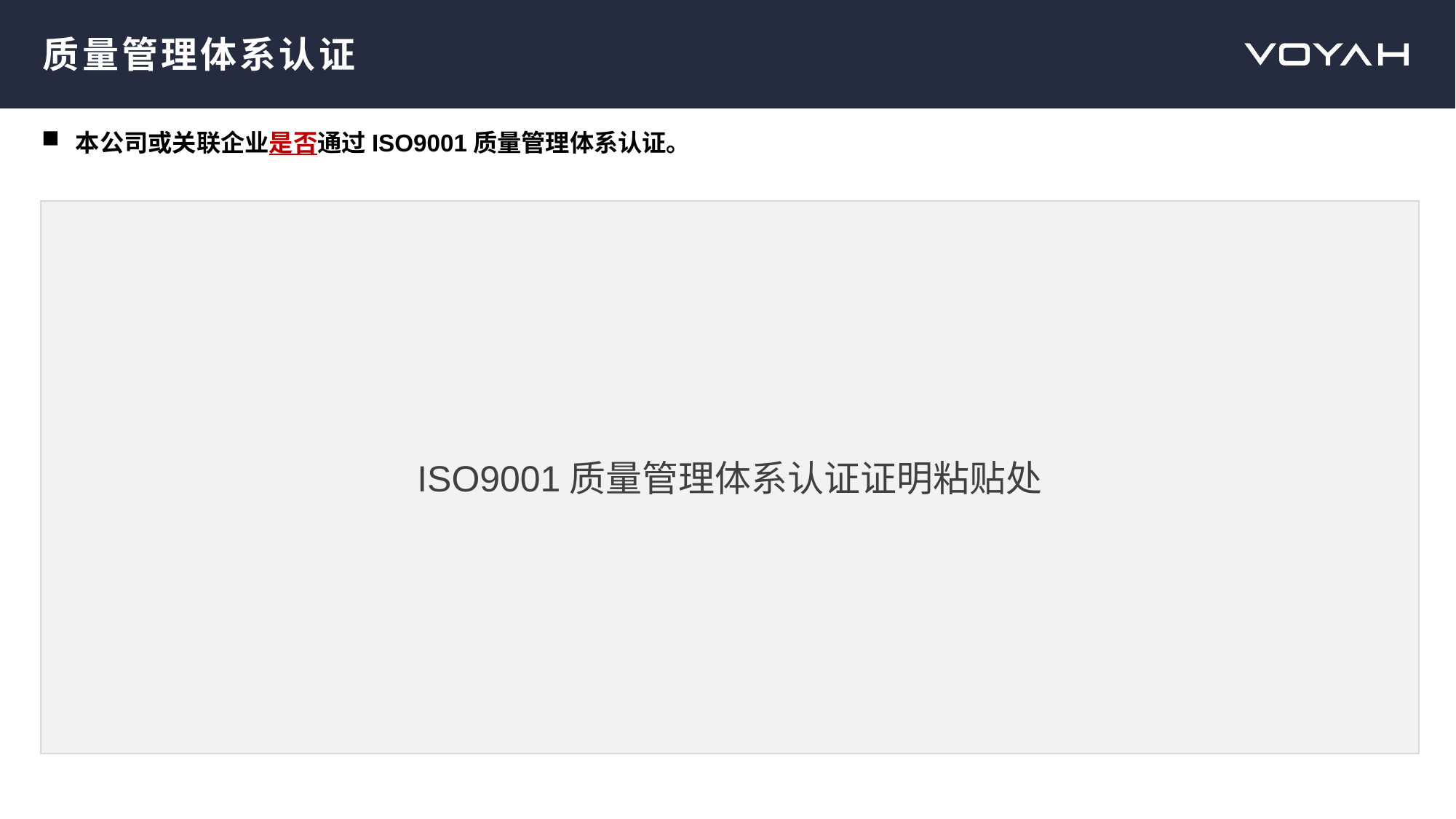

# 质量管理体系认证
本公司或关联企业是否通过ISO9001质量管理体系认证。
ISO9001质量管理体系认证证明粘贴处